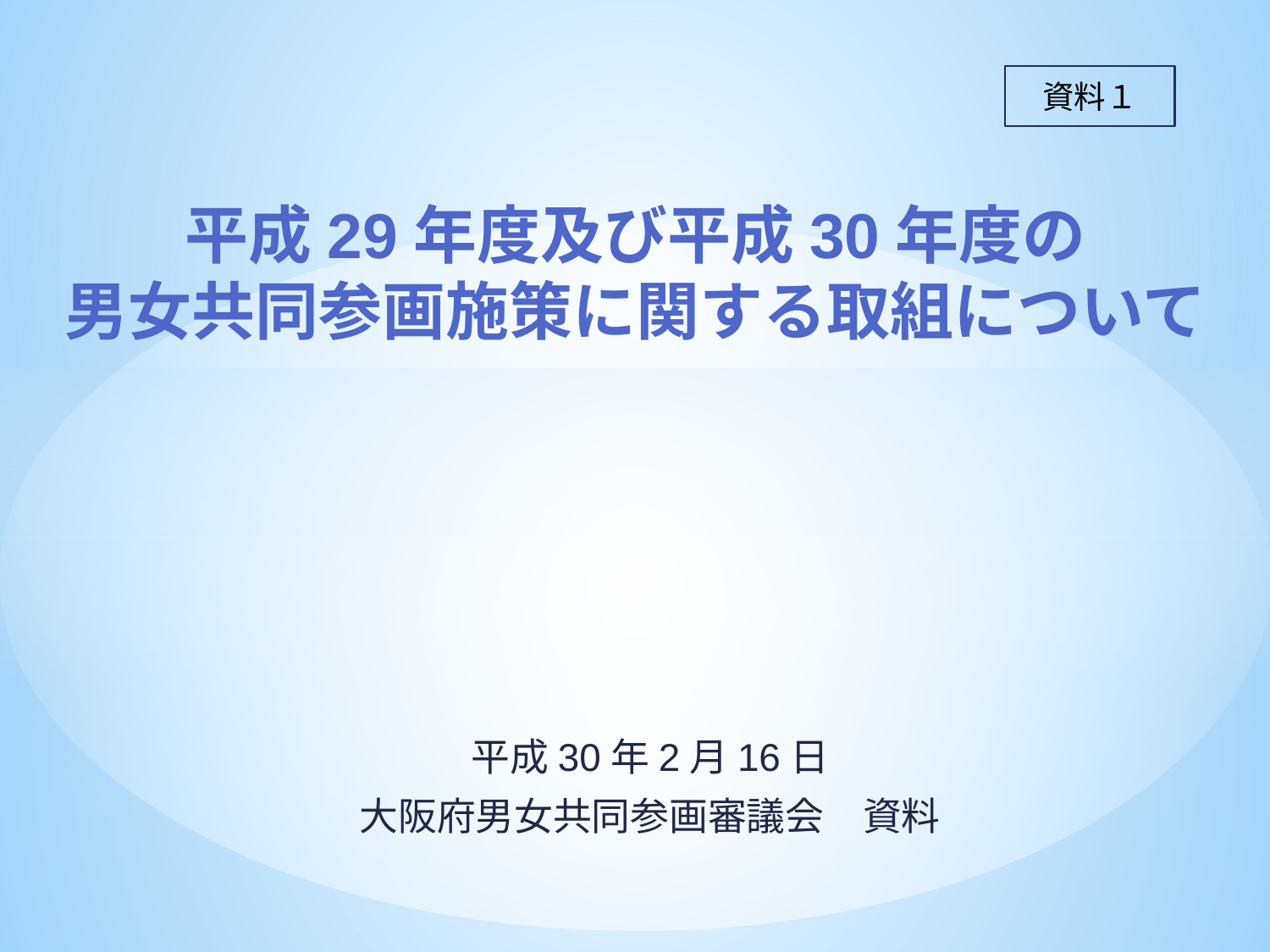

資料１
平成29年度及び平成30年度の
男女共同参画施策に関する取組について
平成30年2月16日
大阪府男女共同参画審議会　資料